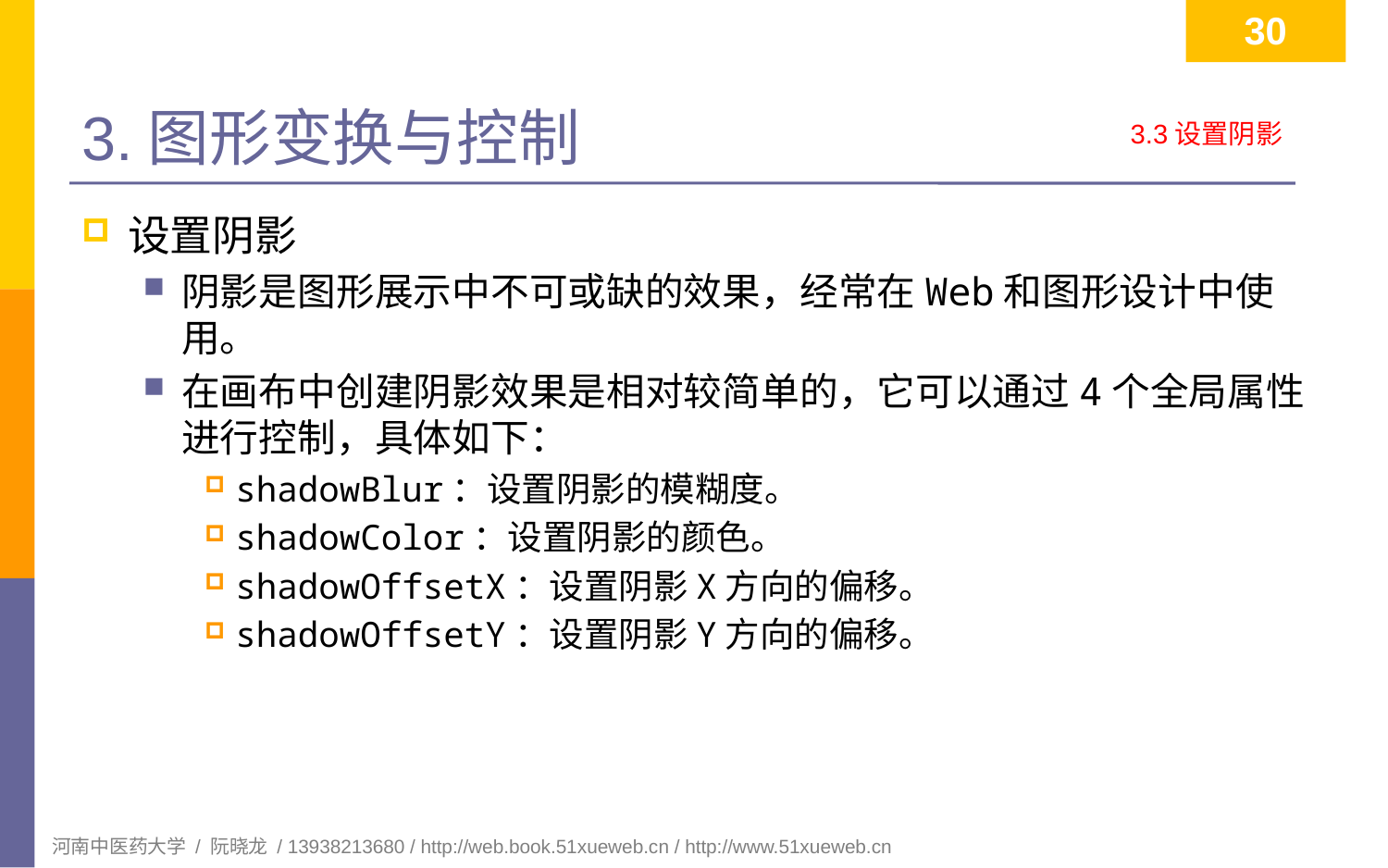

30
# 3.图形变换与控制
3.3设置阴影
设置阴影
阴影是图形展示中不可或缺的效果，经常在Web和图形设计中使用。
在画布中创建阴影效果是相对较简单的，它可以通过4个全局属性进行控制，具体如下：
shadowBlur：设置阴影的模糊度。
shadowColor：设置阴影的颜色。
shadowOffsetX：设置阴影X方向的偏移。
shadowOffsetY：设置阴影Y方向的偏移。